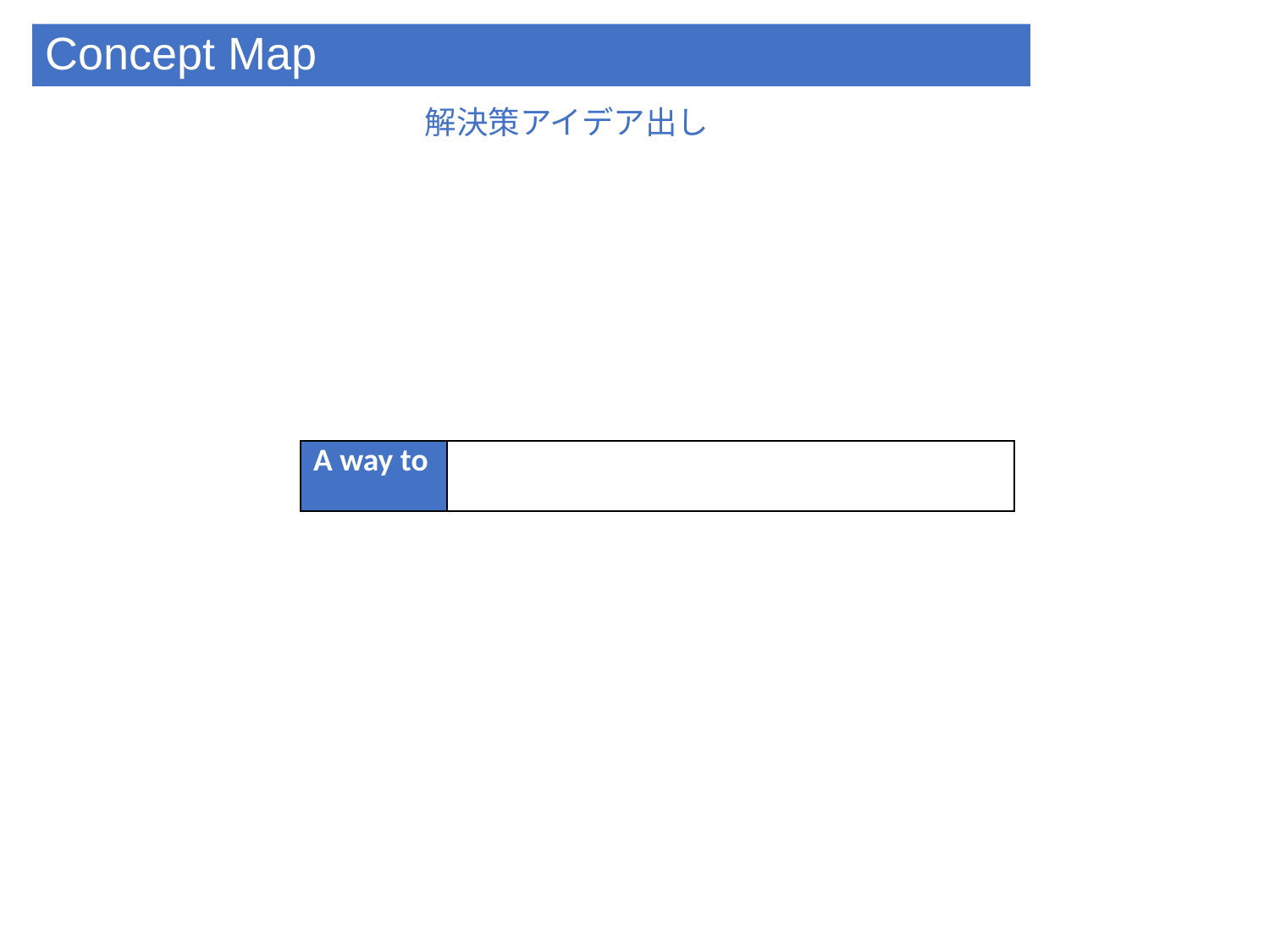

# Concept Map
解決策アイデア出し
| A way to |  |
| --- | --- |